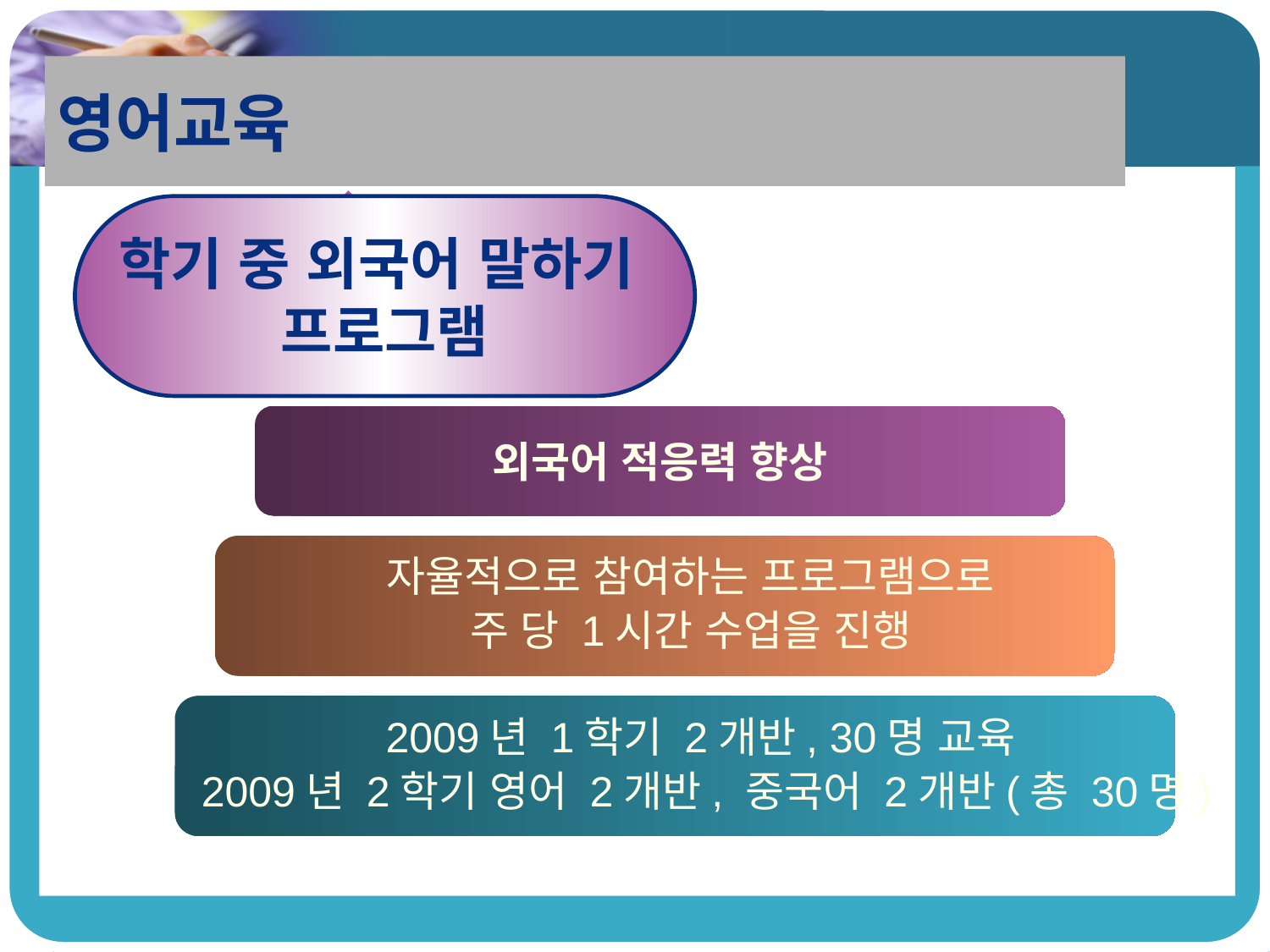

영어교육
1
학기 중 외국어 말하기
프로그램
2
외국어 적응력 향상

자율적으로 참여하는 프로그램으로
주 당 1시간 수업을 진행

2009년 1학기 2개반, 30명 교육
2009년 2학기 영어 2개반, 중국어 2개반(총 30명)